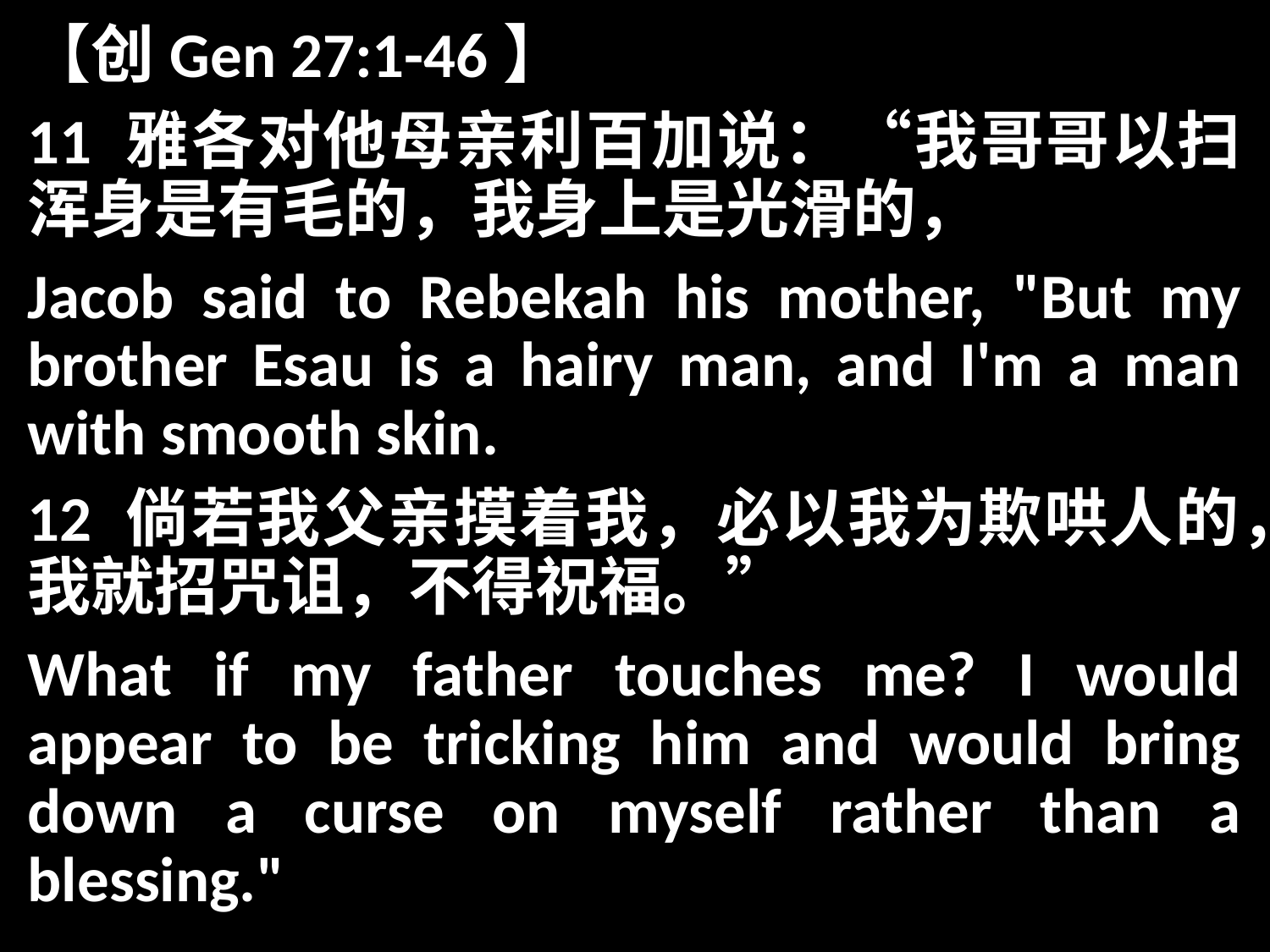

【创Gen 27:1-46】
11 雅各对他母亲利百加说：“我哥哥以扫浑身是有毛的，我身上是光滑的，
Jacob said to Rebekah his mother, "But my brother Esau is a hairy man, and I'm a man with smooth skin.
12 倘若我父亲摸着我，必以我为欺哄人的，我就招咒诅，不得祝福。”
What if my father touches me? I would appear to be tricking him and would bring down a curse on myself rather than a blessing."